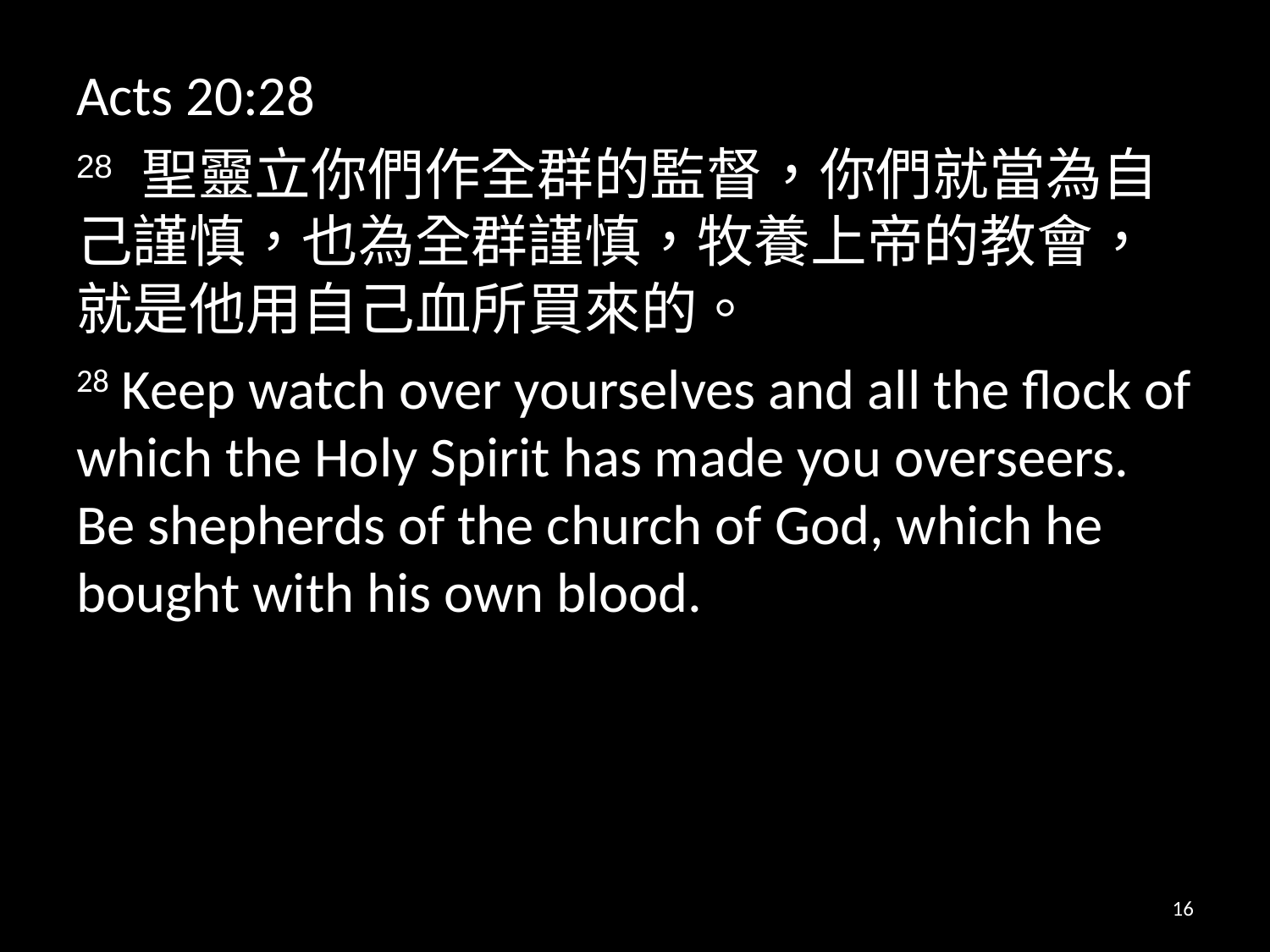

Acts 20:28
28 聖靈立你們作全群的監督，你們就當為自己謹慎，也為全群謹慎，牧養上帝的教會，就是他用自己血所買來的。
28 Keep watch over yourselves and all the flock of which the Holy Spirit has made you overseers. Be shepherds of the church of God, which he bought with his own blood.

16